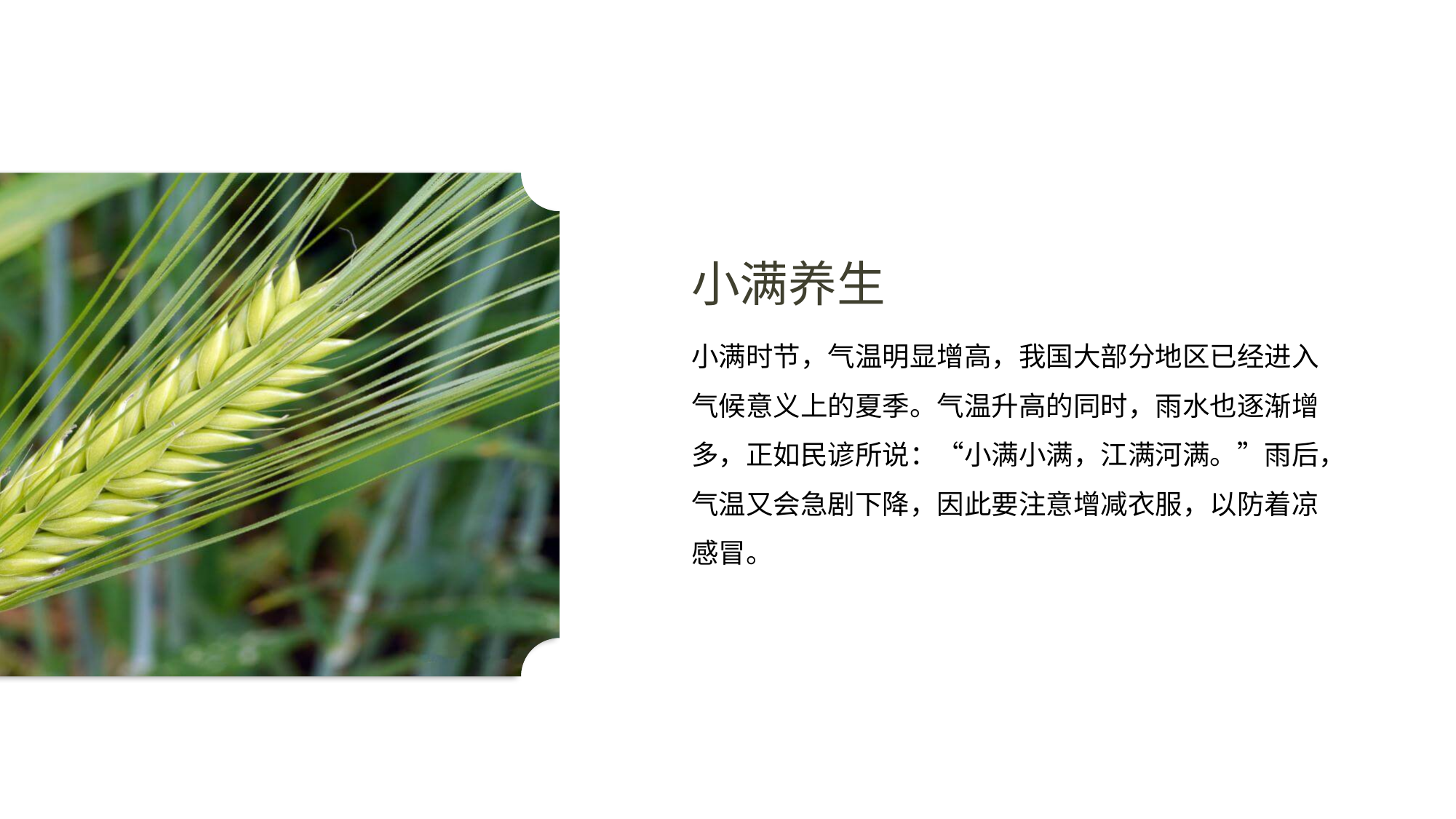

小满养生
小满时节，气温明显增高，我国大部分地区已经进入气候意义上的夏季。气温升高的同时，雨水也逐渐增多，正如民谚所说：“小满小满，江满河满。”雨后，气温又会急剧下降，因此要注意增减衣服，以防着凉感冒。